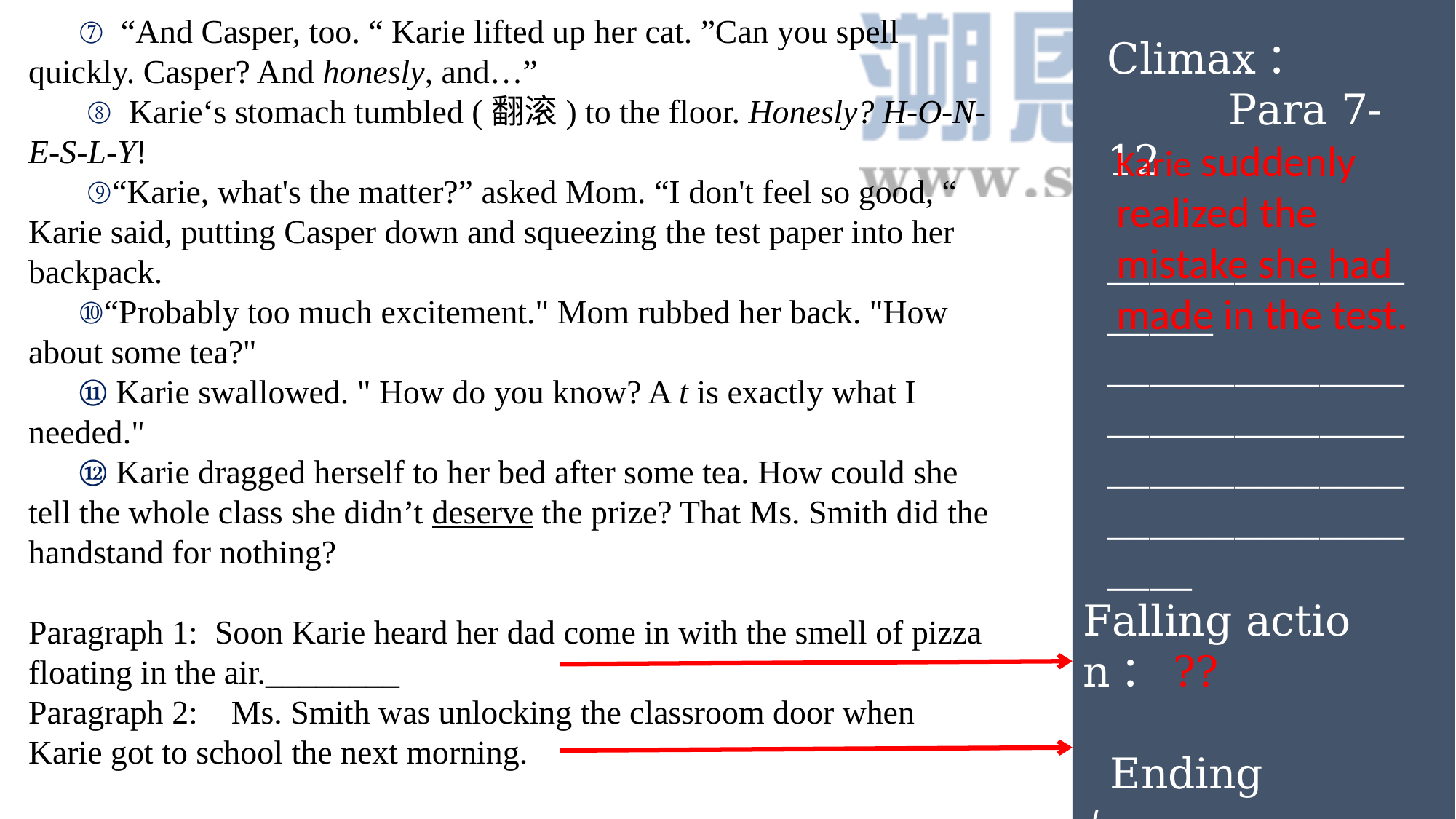

⑦  “And Casper, too. “ Karie lifted up her cat. ”Can you spell quickly. Casper? And honesly, and…”
       ⑧ Karie‘s stomach tumbled (翻滚) to the floor. Honesly? H-O-N-E-S-L-Y!
       ⑨“Karie, what's the matter?” asked Mom. “I don't feel so good, “ Karie said, putting Casper down and squeezing the test paper into her backpack.
      ⑩“Probably too much excitement." Mom rubbed her back. "How about some tea?"
      ⑪ Karie swallowed. " How do you know? A t is exactly what I needed."
      ⑫ Karie dragged herself to her bed after some tea. How could she tell the whole class she didn’t deserve the prize? That Ms. Smith did the handstand for nothing?

Paragraph 1:  Soon Karie heard her dad come in with the smell of pizza floating in the air.________
Paragraph 2:    Ms. Smith was unlocking the classroom door when Karie got to school the next morning.
Climax：
         Para 7- 12
 ___________________ ____________________________________________________________
Karie suddenly realized the mistake she had made in the test.
Falling action：??

  Ending
/Resolution：??